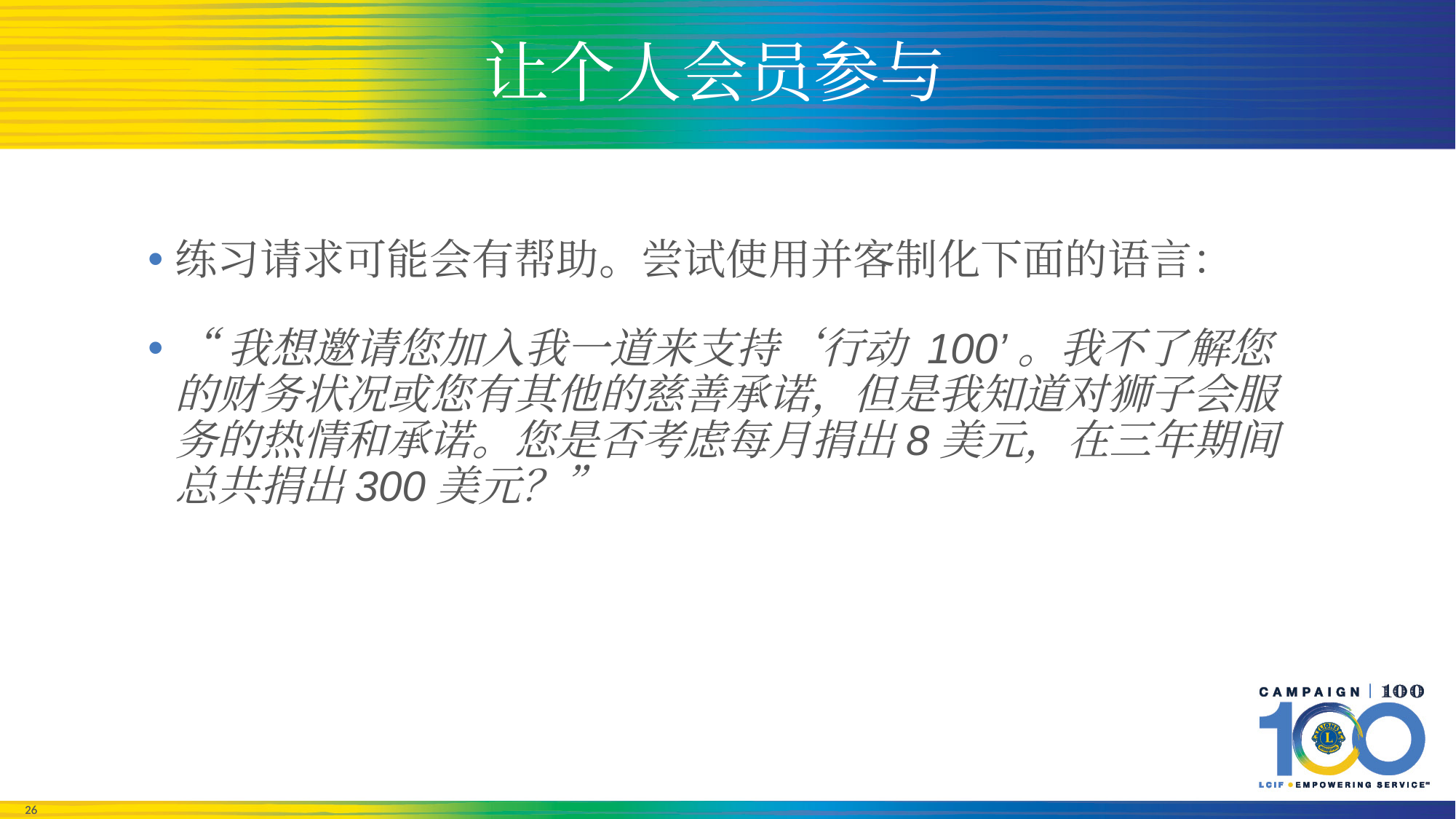

# 让个人会员参与
练习请求可能会有帮助。尝试使用并客制化下面的语言：
“我想邀请您加入我一道来支持‘行动 100’。我不了解您的财务状况或您有其他的慈善承诺，但是我知道对狮子会服务的热情和承诺。您是否考虑每月捐出8美元，在三年期间总共捐出300美元？”